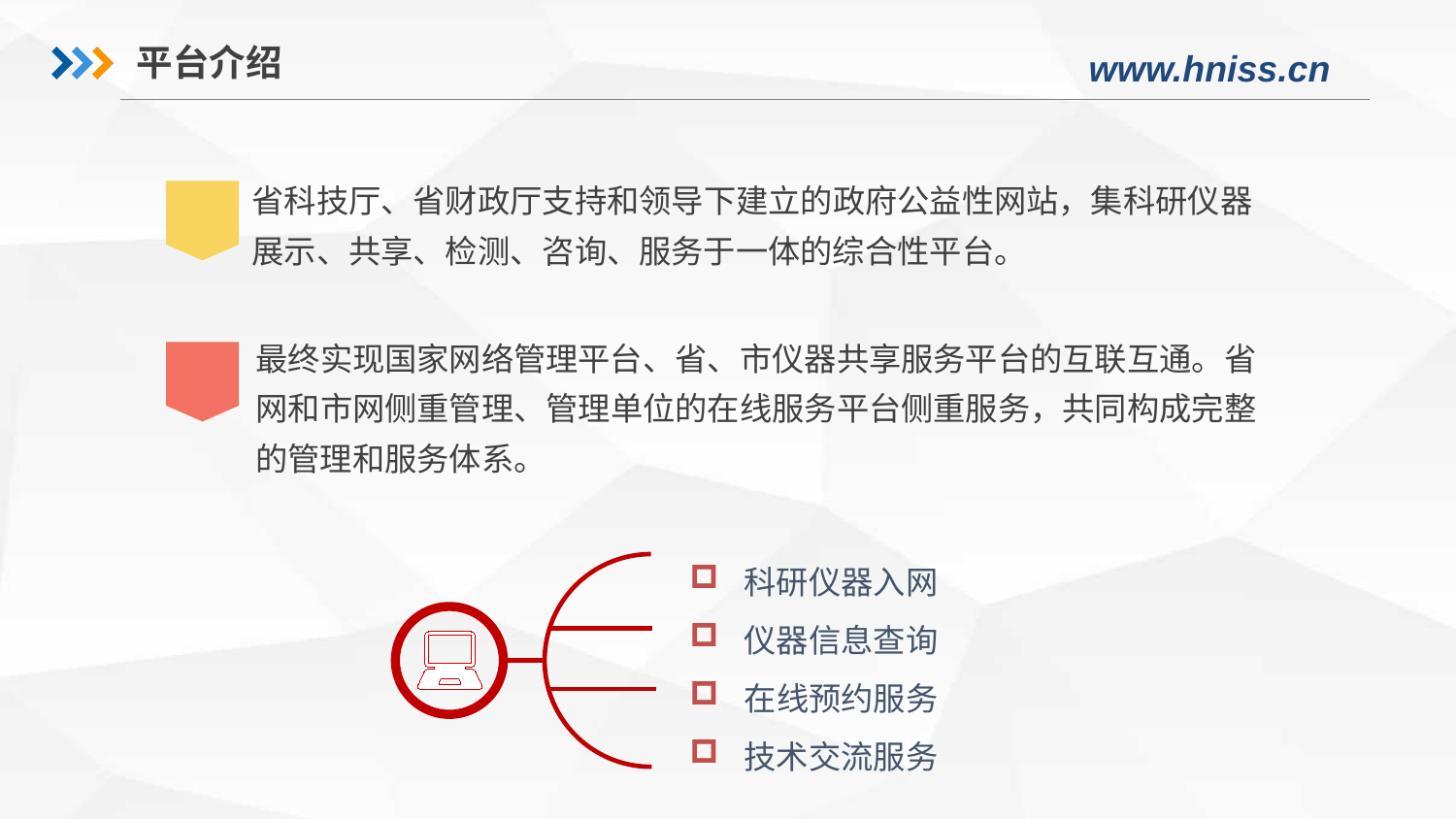

平台介绍
省科技厅、省财政厅支持和领导下建立的政府公益性网站，集科研仪器展示、共享、检测、咨询、服务于一体的综合性平台。

最终实现国家网络管理平台、省、市仪器共享服务平台的互联互通。省网和市网侧重管理、管理单位的在线服务平台侧重服务，共同构成完整的管理和服务体系。

科研仪器入网
仪器信息查询
在线预约服务
技术交流服务